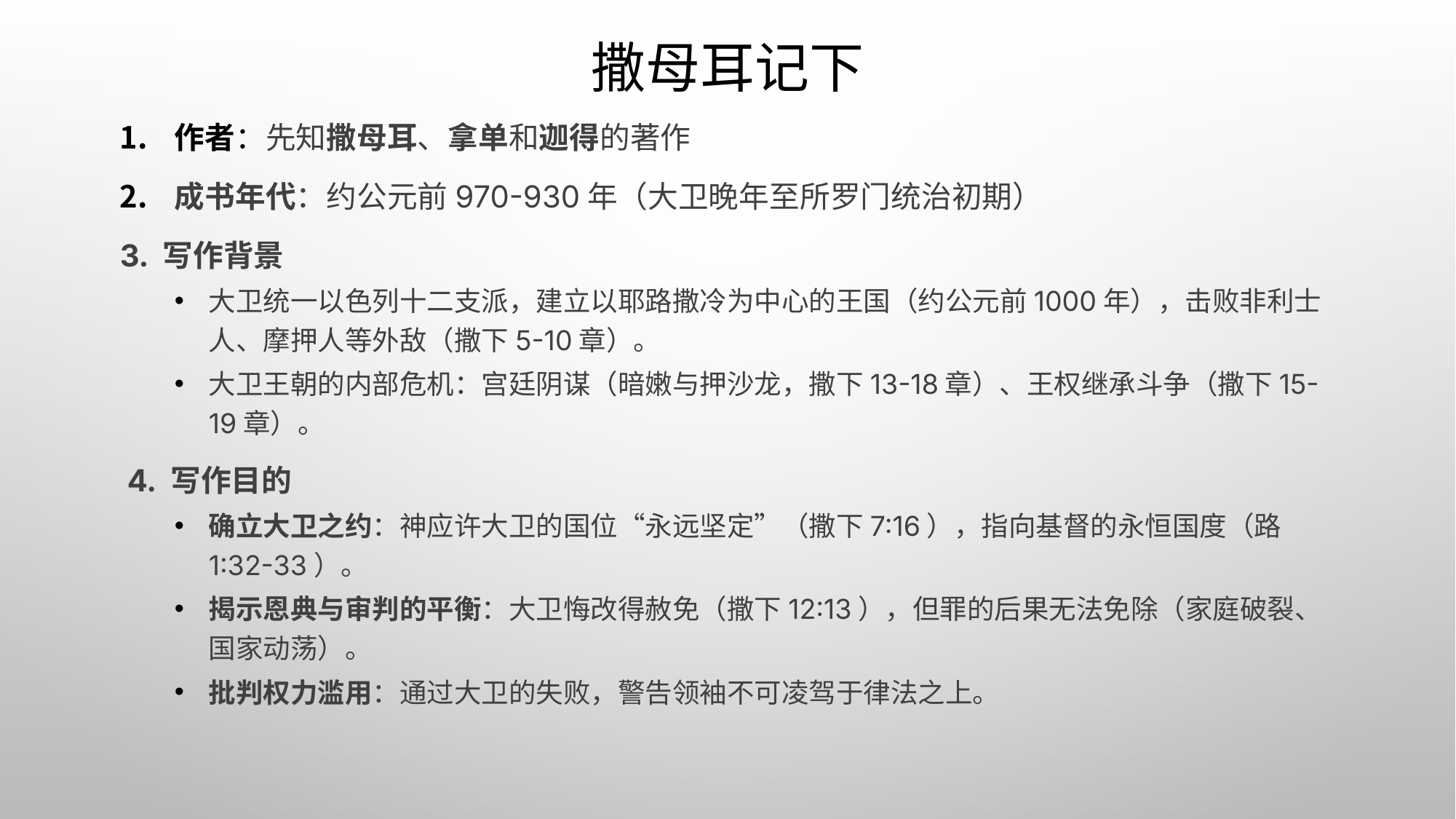

# 撒母耳记下
作者：先知撒母耳、拿单和迦得的著作
成书年代：约公元前970-930年（大卫晚年至所罗门统治初期）
3. 写作背景
大卫统一以色列十二支派，建立以耶路撒冷为中心的王国（约公元前1000年），击败非利士人、摩押人等外敌（撒下5-10章）。
大卫王朝的内部危机：宫廷阴谋（暗嫩与押沙龙，撒下13-18章）、王权继承斗争（撒下15-19章）。
 4. 写作目的
确立大卫之约：神应许大卫的国位“永远坚定”（撒下7:16），指向基督的永恒国度（路1:32-33）。
揭示恩典与审判的平衡：大卫悔改得赦免（撒下12:13），但罪的后果无法免除（家庭破裂、国家动荡）。
批判权力滥用：通过大卫的失败，警告领袖不可凌驾于律法之上。